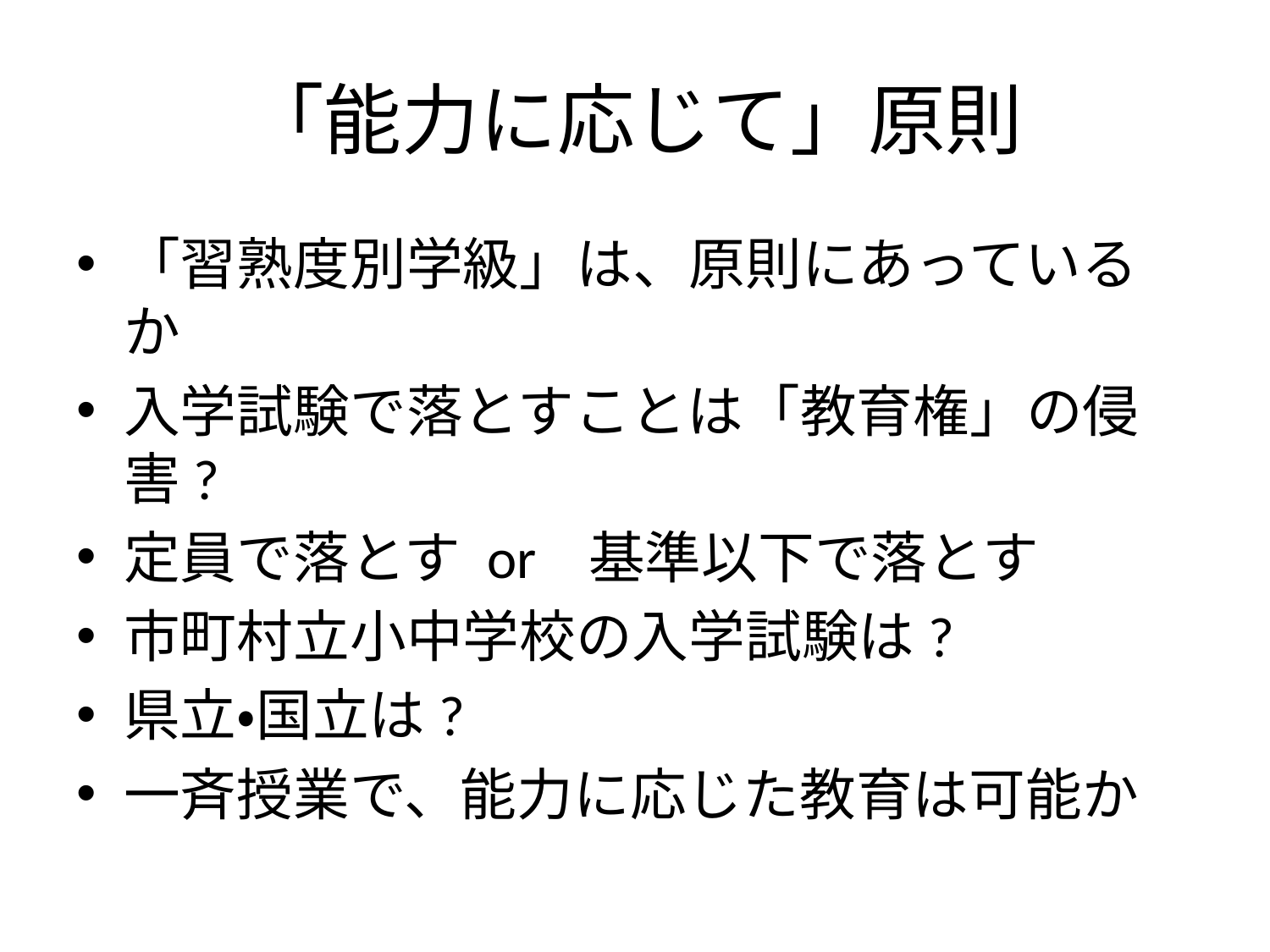

# 「能力に応じて」原則
「習熟度別学級」は、原則にあっているか
入学試験で落とすことは「教育権」の侵害?
定員で落とす or   基準以下で落とす
市町村立小中学校の入学試験は?
県立・国立は?
一斉授業で、能力に応じた教育は可能か